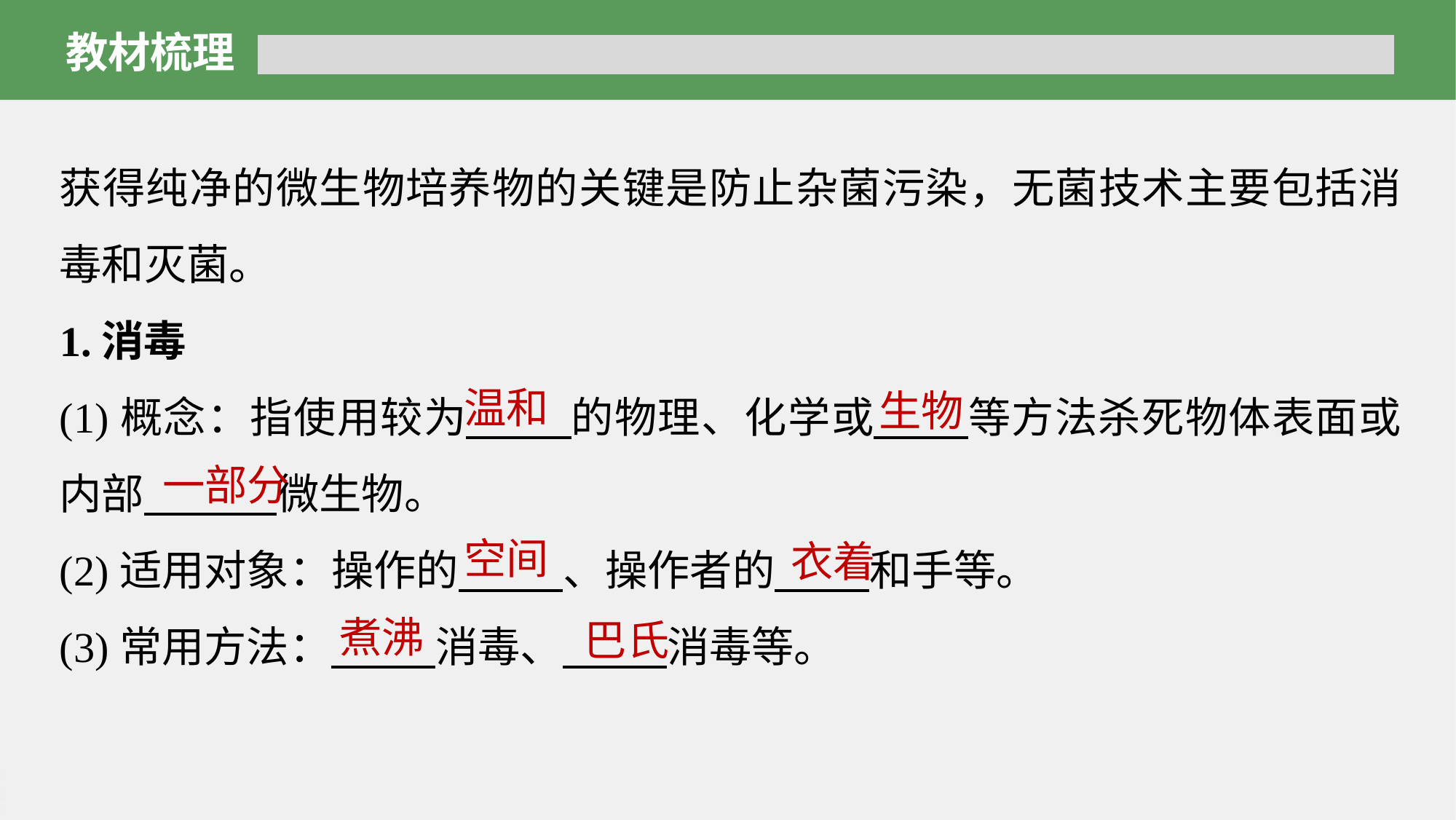

教材梳理

获得纯净的微生物培养物的关键是防止杂菌污染，无菌技术主要包括消毒和灭菌。
1.消毒
(1)概念：指使用较为          的物理、化学或         等方法杀死物体表面或内部              微生物。
(2)适用对象：操作的           、操作者的          和手等。
(3)常用方法：           消毒、           消毒等。
温和
生物
一部分
空间
衣着
煮沸
巴氏